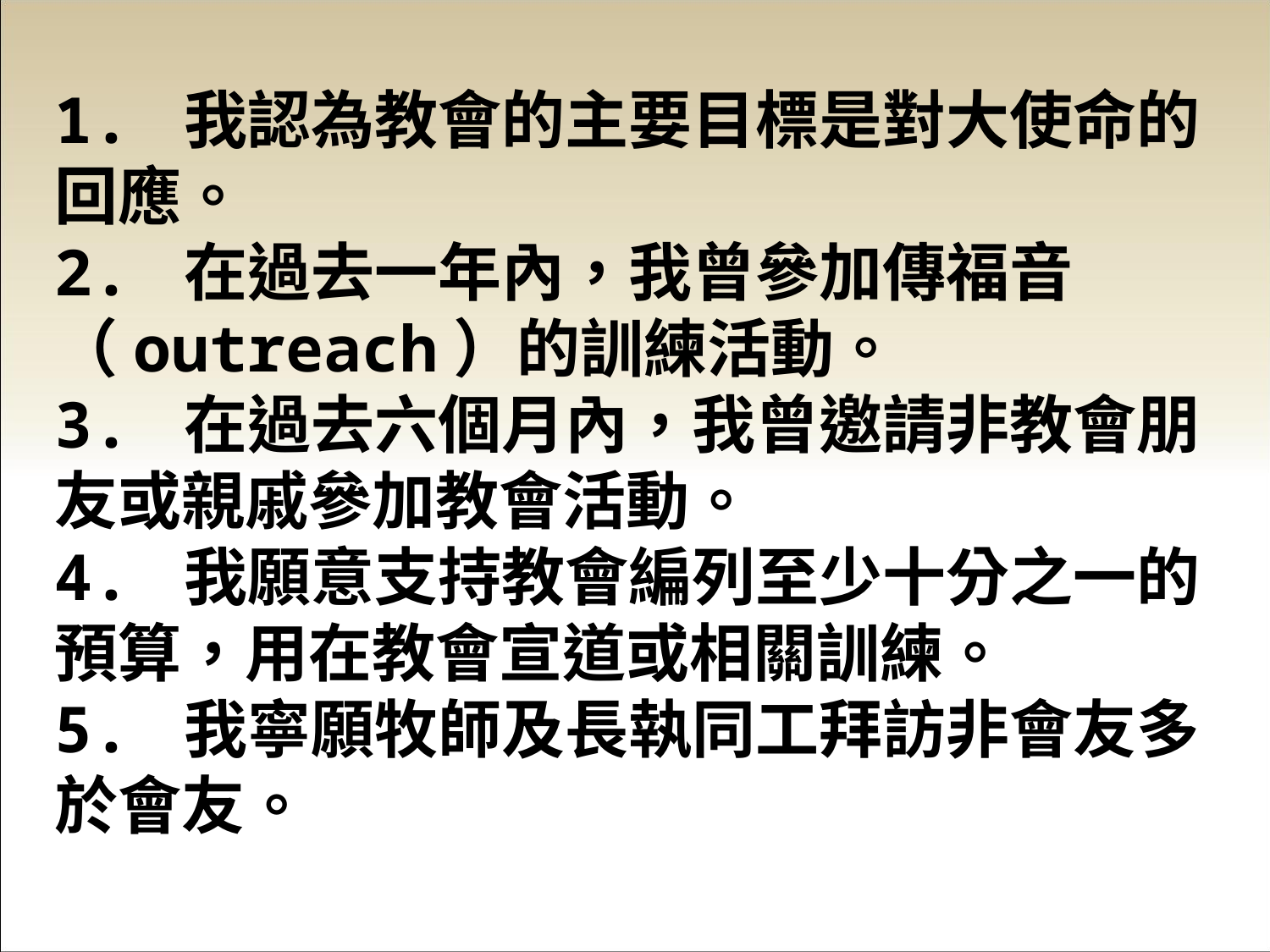

1. 我認為教會的主要目標是對大使命的回應。
2. 在過去一年內，我曾參加傳福音（outreach）的訓練活動。
3. 在過去六個月內，我曾邀請非教會朋友或親戚參加教會活動。
4. 我願意支持教會編列至少十分之一的預算，用在教會宣道或相關訓練。
5. 我寧願牧師及長執同工拜訪非會友多於會友。